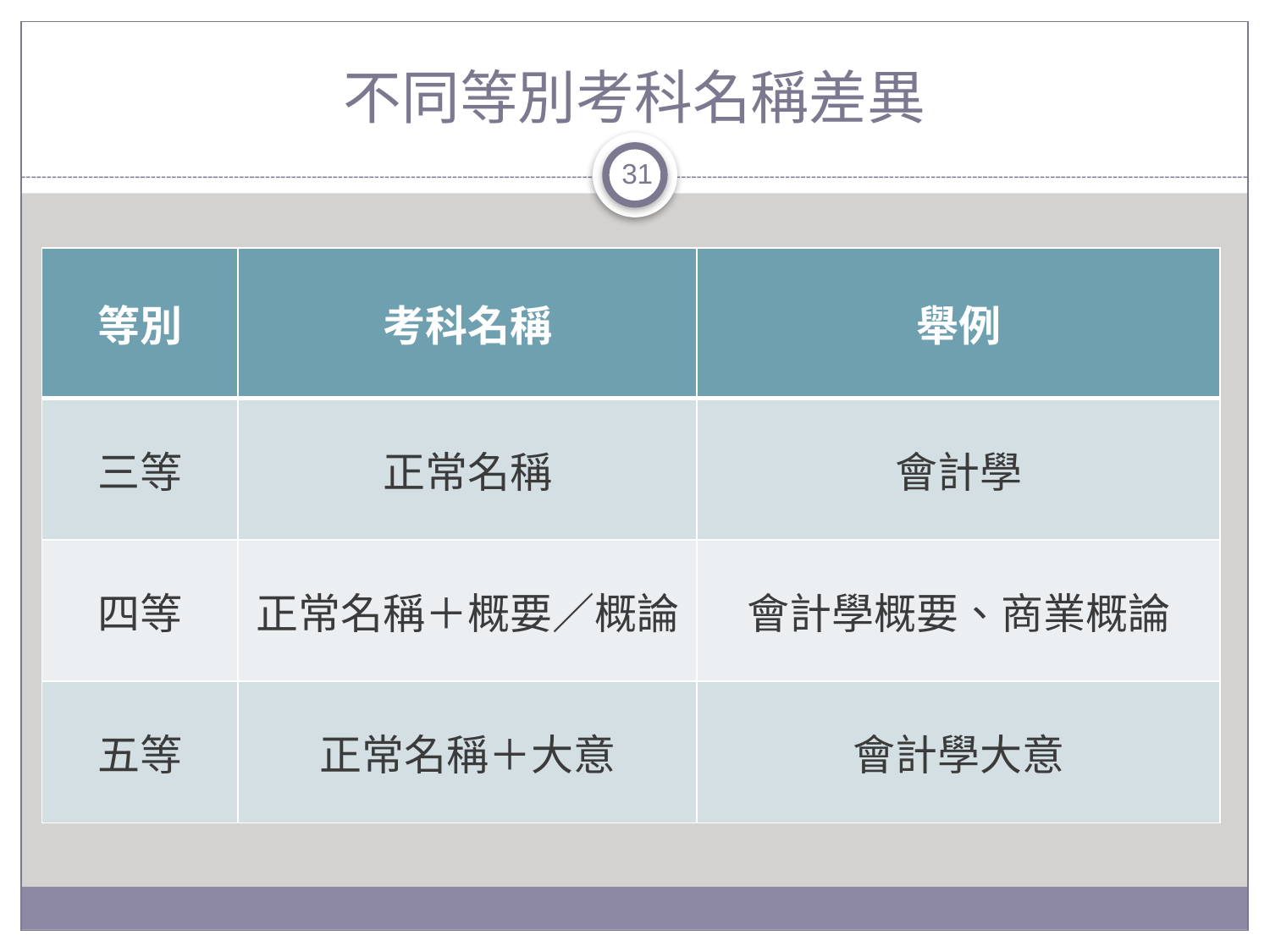

# 不同等別考科名稱差異
31
| 等別 | 考科名稱 | 舉例 |
| --- | --- | --- |
| 三等 | 正常名稱 | 會計學 |
| 四等 | 正常名稱＋概要／概論 | 會計學概要、商業概論 |
| 五等 | 正常名稱＋大意 | 會計學大意 |